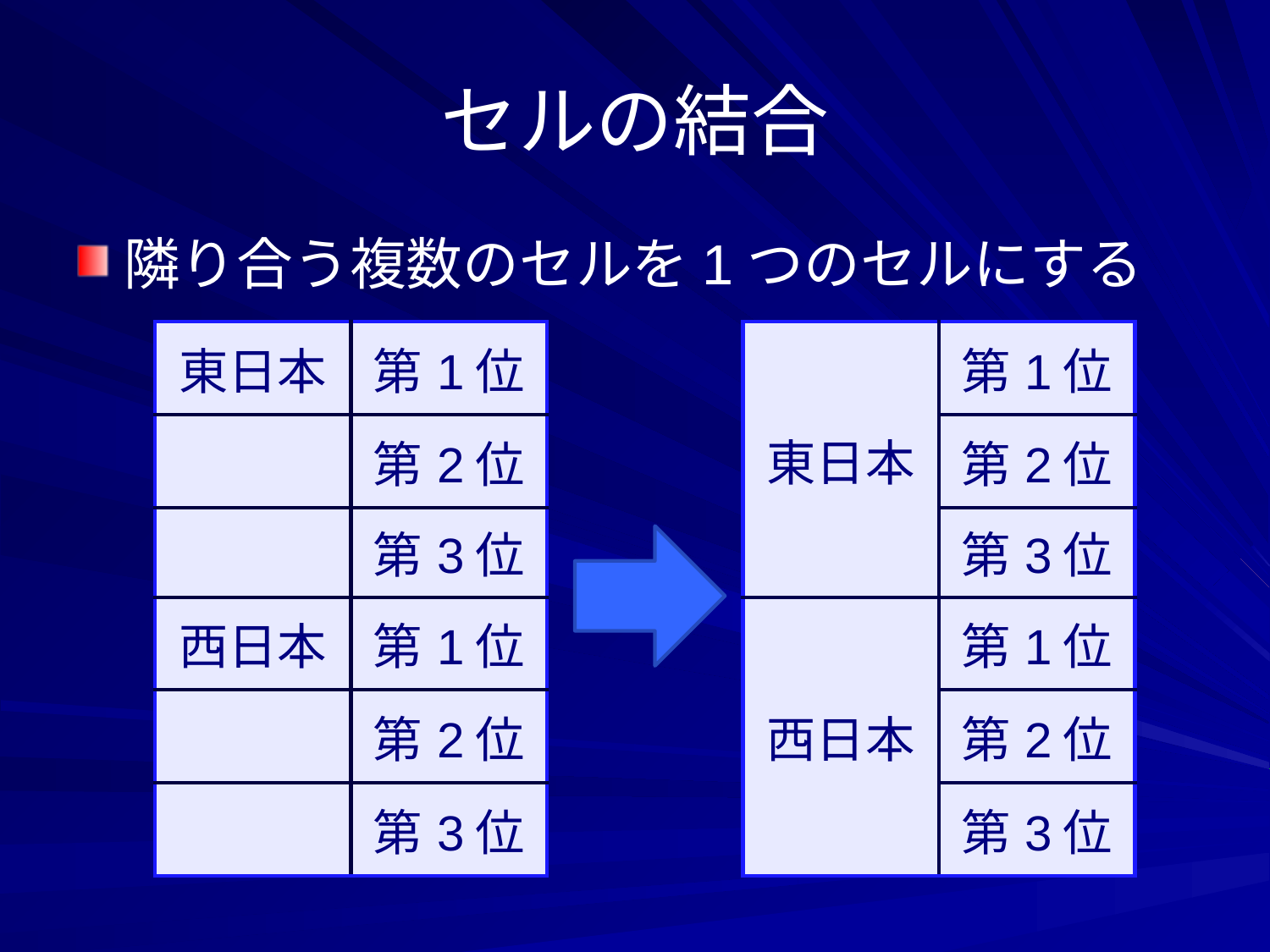

# セルの結合
隣り合う複数のセルを1つのセルにする
| 東日本 | 第1位 |  | 東日本 | 第1位 |
| --- | --- | --- | --- | --- |
|  | 第2位 |  |  | 第2位 |
|  | 第3位 |  |  | 第3位 |
| 西日本 | 第1位 |  | 西日本 | 第1位 |
|  | 第2位 |  |  | 第2位 |
|  | 第3位 |  |  | 第3位 |